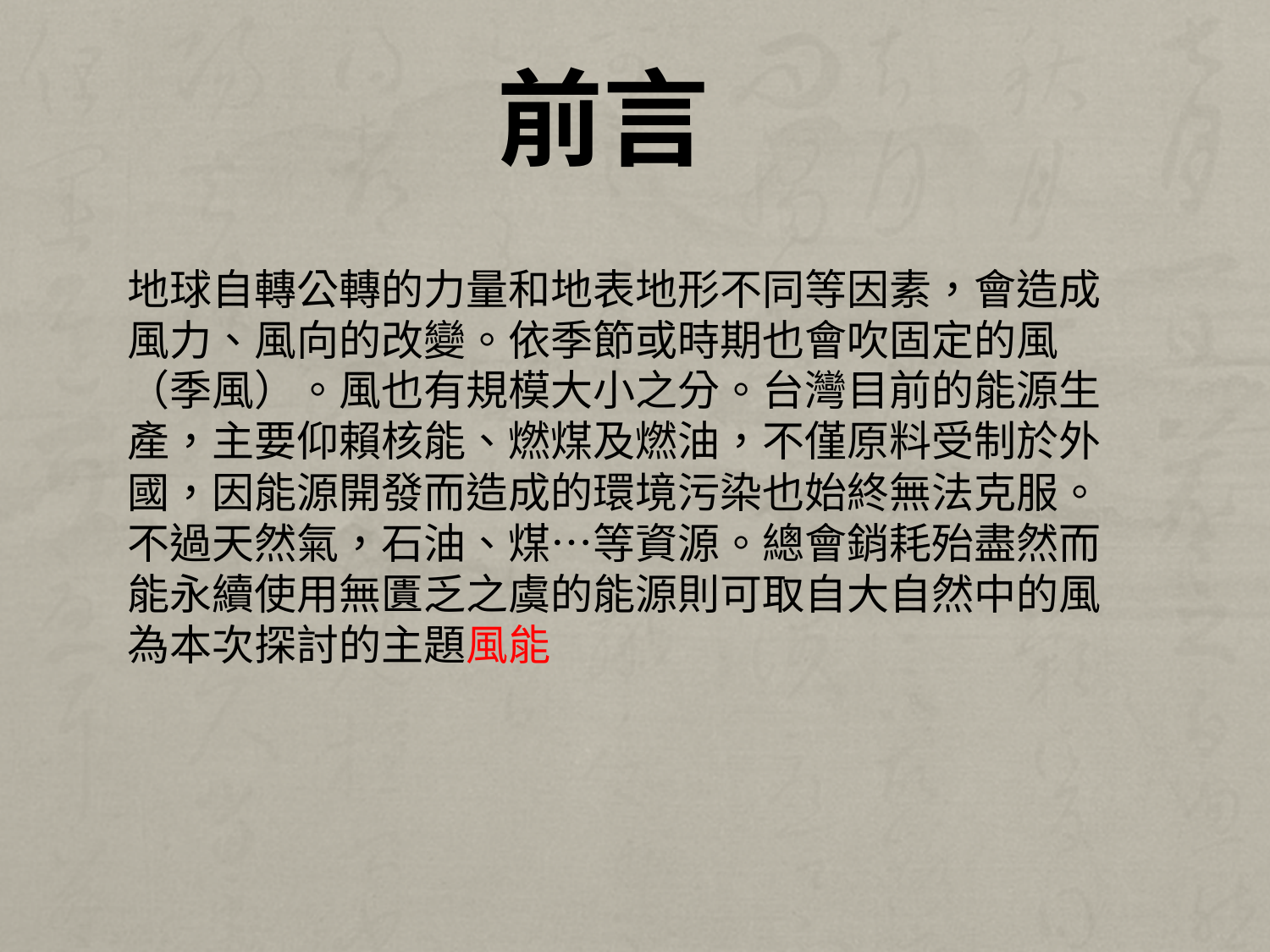

前言
地球自轉公轉的力量和地表地形不同等因素，會造成風力、風向的改變。依季節或時期也會吹固定的風（季風）。風也有規模大小之分。台灣目前的能源生產，主要仰賴核能、燃煤及燃油，不僅原料受制於外國，因能源開發而造成的環境污染也始終無法克服。不過天然氣，石油、煤…等資源。總會銷耗殆盡然而能永續使用無匱乏之虞的能源則可取自大自然中的風為本次探討的主題風能